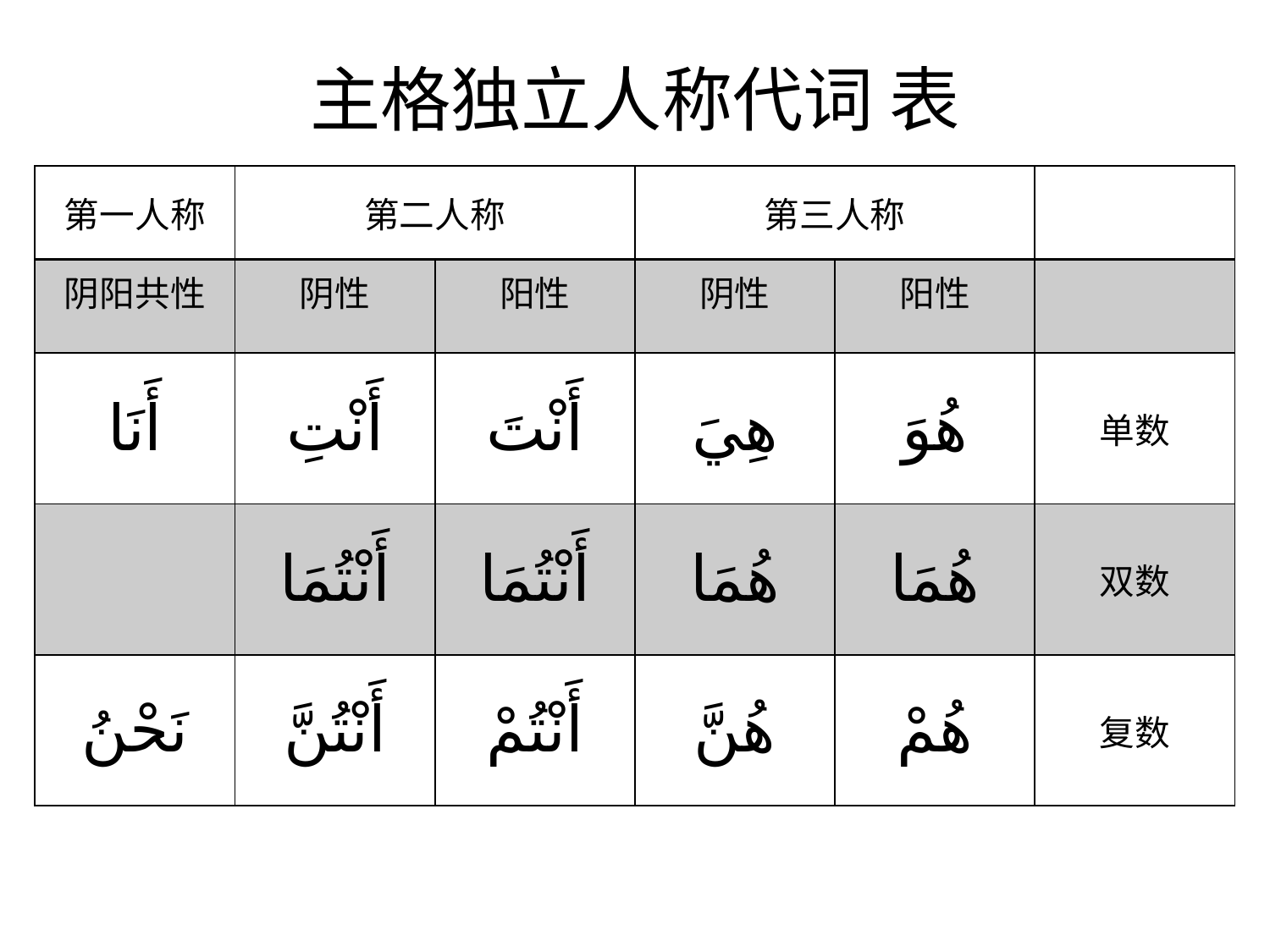

# 主格独立人称代词 表
| 第一人称 | 第二人称 |  | 第三人称 |  |  |
| --- | --- | --- | --- | --- | --- |
| 阴阳共性 | 阴性 | 阳性 | 阴性 | 阳性 |  |
| أَنَا | أَنْتِ | أَنْتَ | هِيَ | هُوَ | 单数 |
|  | أَنْتُمَا | أَنْتُمَا | هُمَا | هُمَا | 双数 |
| نَحْنُ | أَنْتُنَّ | أَنْتُمْ | هُنَّ | هُمْ | 复数 |